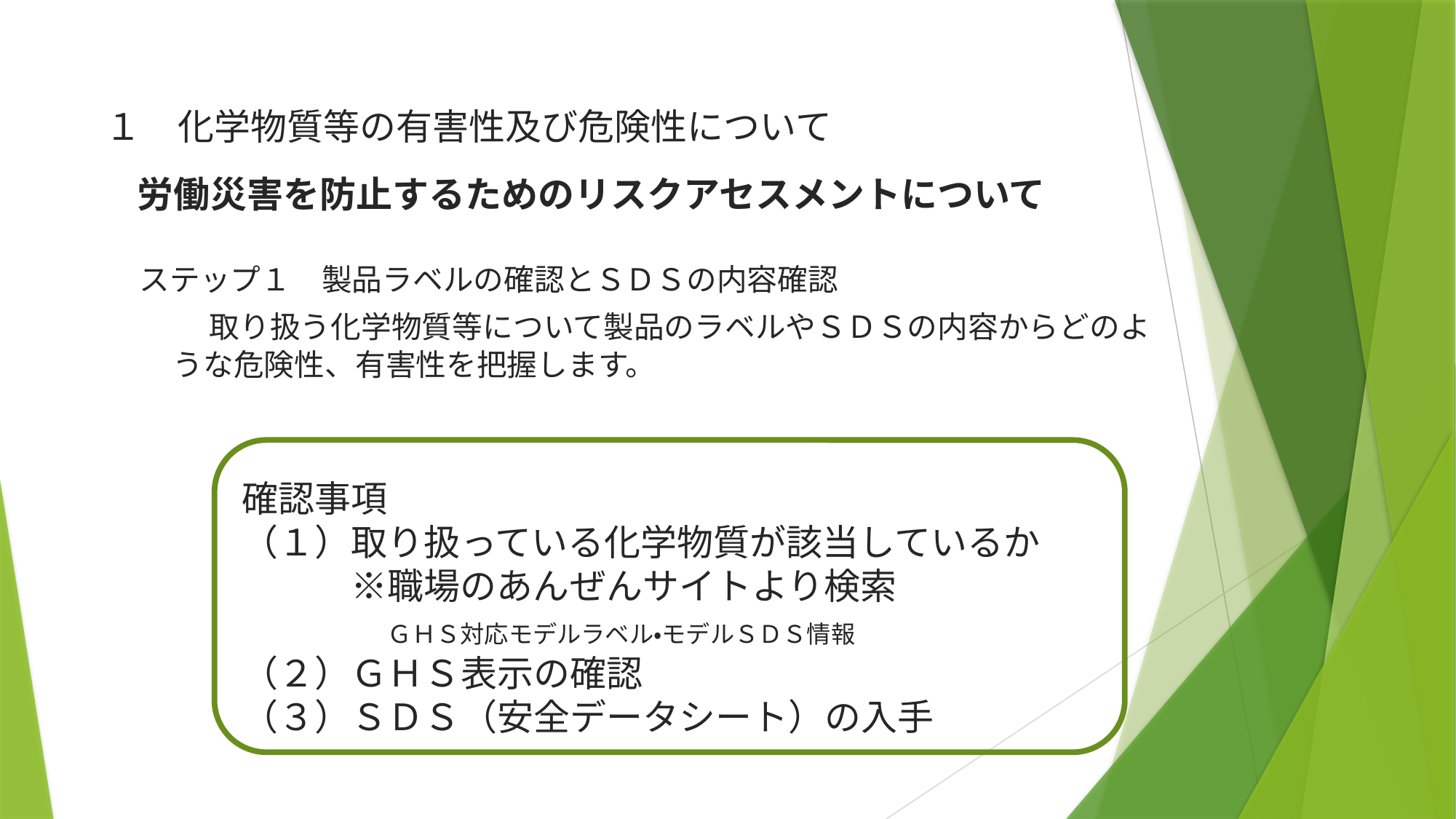

１　化学物質等の有害性及び危険性について
　労働災害を防止するためのリスクアセスメントについて
ステップ１　製品ラベルの確認とＳＤＳの内容確認
　取り扱う化学物質等について製品のラベルやＳＤＳの内容からどのような危険性、有害性を把握します。

確認事項
（１）取り扱っている化学物質が該当しているか
　　　※職場のあんぜんサイトより検索
　　　　ＧＨＳ対応モデルラベル・モデルＳＤＳ情報
（２）ＧＨＳ表示の確認
（３）ＳＤＳ（安全データシート）の入手